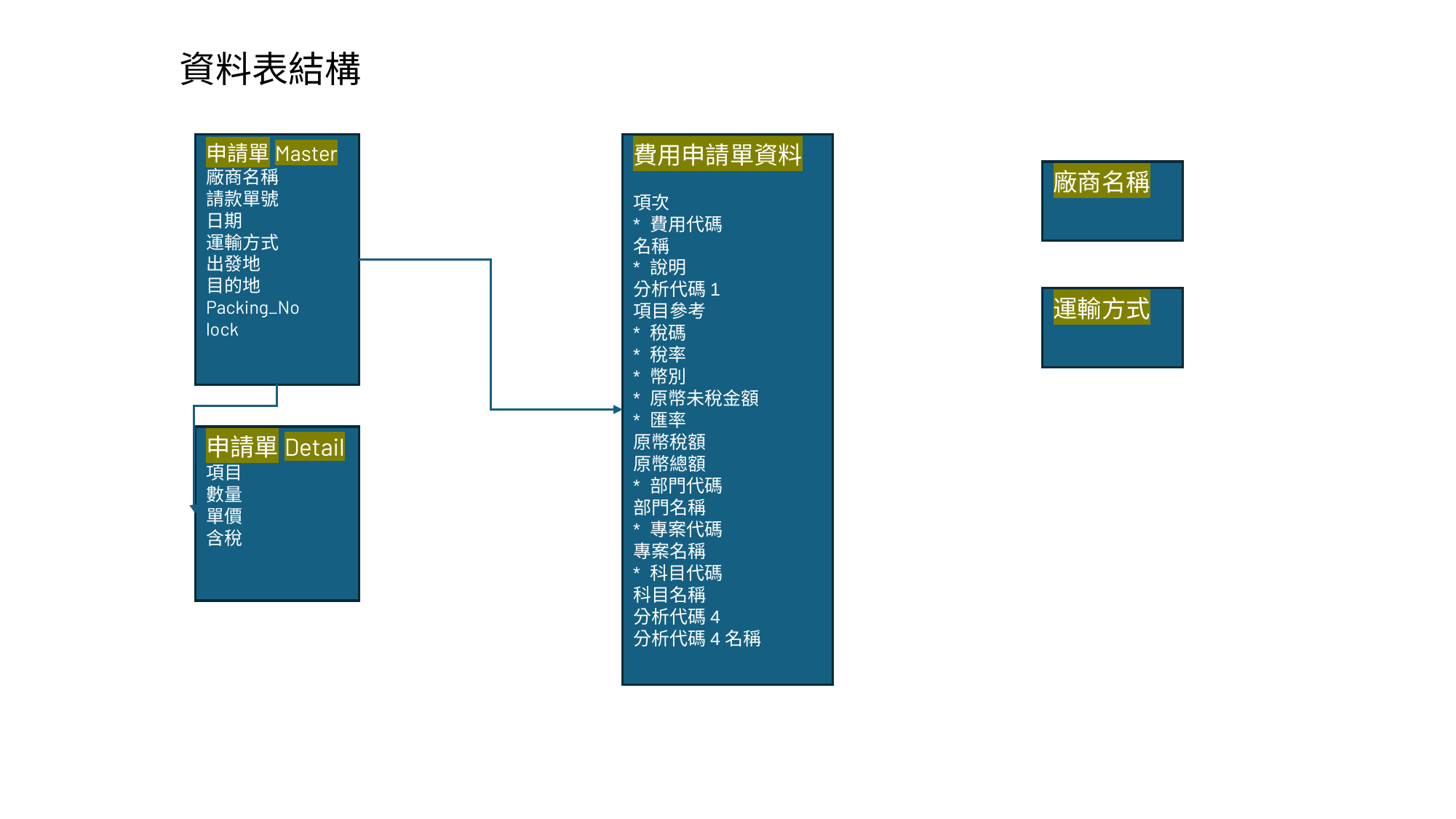

#
資料表結構
申請單Master
廠商名稱
請款單號
日期
運輸方式
出發地
目的地
Packing_No
lock

費用申請單資料

項次
* 費用代碼
名稱
* 說明
分析代碼1
項目參考
* 稅碼
* 稅率
* 幣別
* 原幣未稅金額
* 匯率
原幣稅額
原幣總額
* 部門代碼
部門名稱
* 專案代碼
專案名稱
* 科目代碼
科目名稱
分析代碼4
分析代碼4名稱
廠商名稱

運輸方式

申請單Detail
項目
數量
單價
含稅